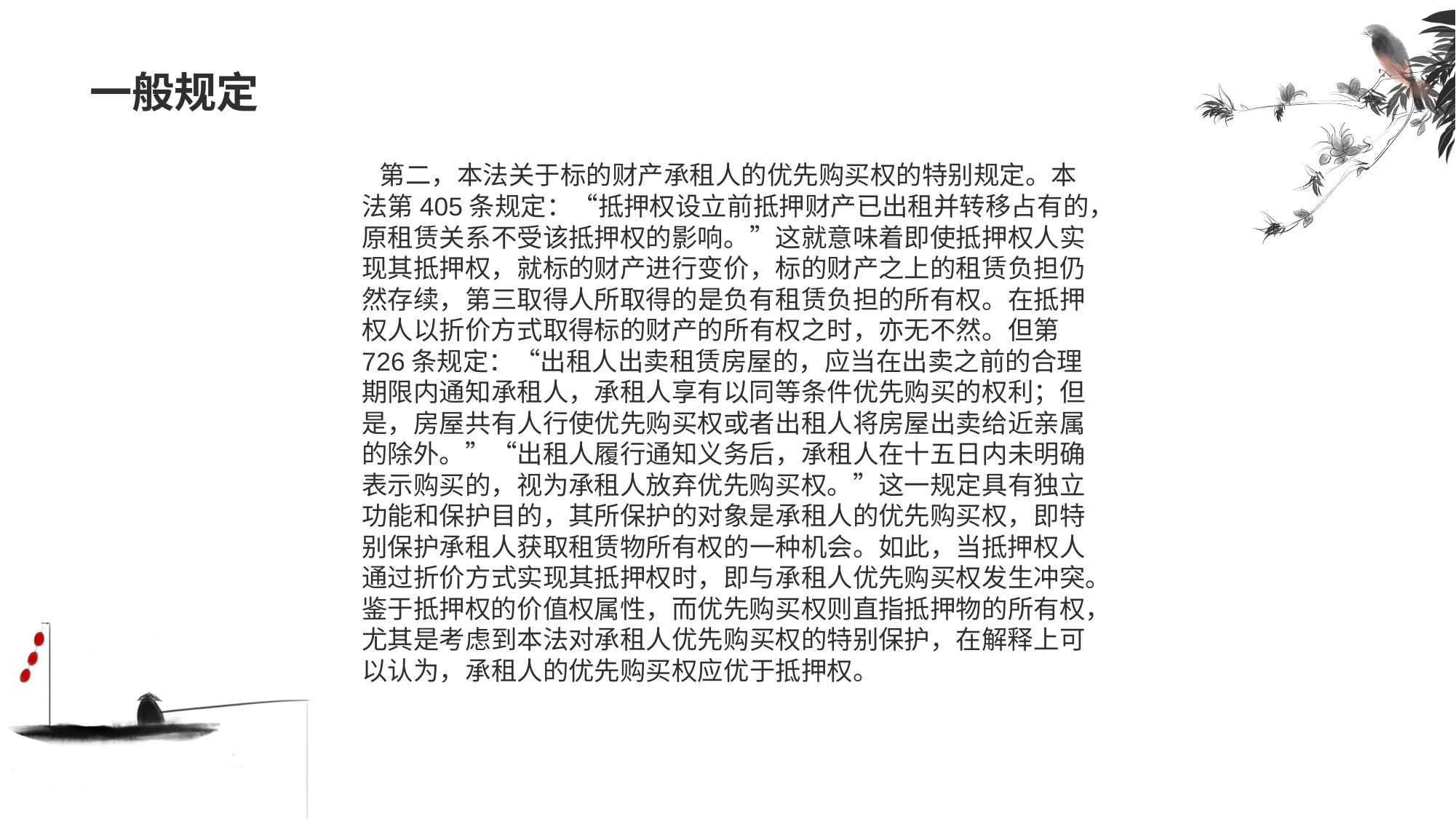

# 一般规定

  第二，本法关于标的财产承租人的优先购买权的特别规定。本法第405条规定：“抵押权设立前抵押财产已出租并转移占有的，原租赁关系不受该抵押权的影响。”这就意味着即使抵押权人实现其抵押权，就标的财产进行变价，标的财产之上的租赁负担仍然存续，第三取得人所取得的是负有租赁负担的所有权。在抵押权人以折价方式取得标的财产的所有权之时，亦无不然。但第726条规定：“出租人出卖租赁房屋的，应当在出卖之前的合理期限内通知承租人，承租人享有以同等条件优先购买的权利；但是，房屋共有人行使优先购买权或者出租人将房屋出卖给近亲属的除外。”“出租人履行通知义务后，承租人在十五日内未明确表示购买的，视为承租人放弃优先购买权。”这一规定具有独立功能和保护目的，其所保护的对象是承租人的优先购买权，即特别保护承租人获取租赁物所有权的一种机会。如此，当抵押权人通过折价方式实现其抵押权时，即与承租人优先购买权发生冲突。鉴于抵押权的价值权属性，而优先购买权则直指抵押物的所有权，尤其是考虑到本法对承租人优先购买权的特别保护，在解释上可以认为，承租人的优先购买权应优于抵押权。
18